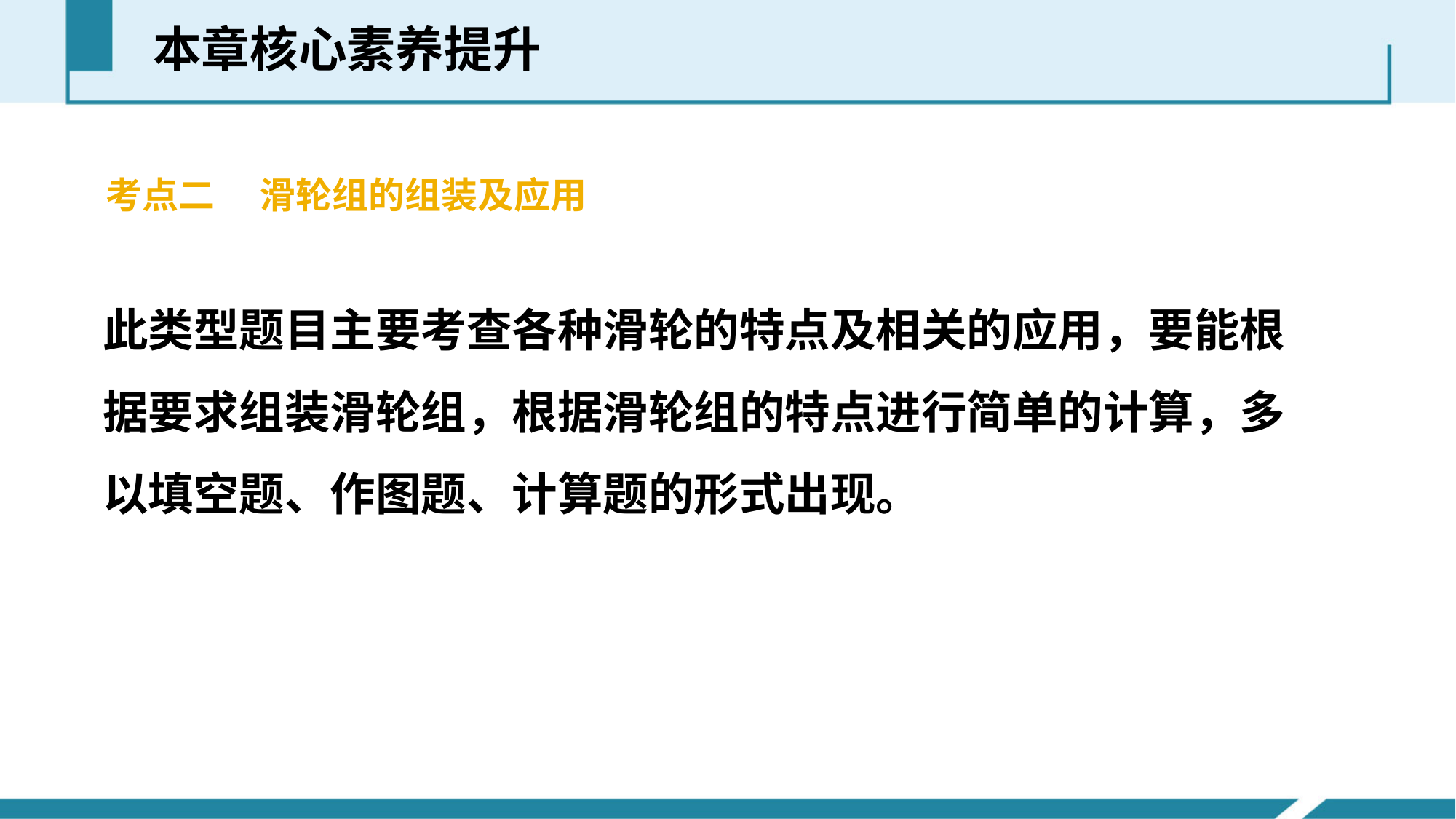

本章核心素养提升
考点二　 滑轮组的组装及应用
此类型题目主要考查各种滑轮的特点及相关的应用，要能根据要求组装滑轮组，根据滑轮组的特点进行简单的计算，多以填空题、作图题、计算题的形式出现。